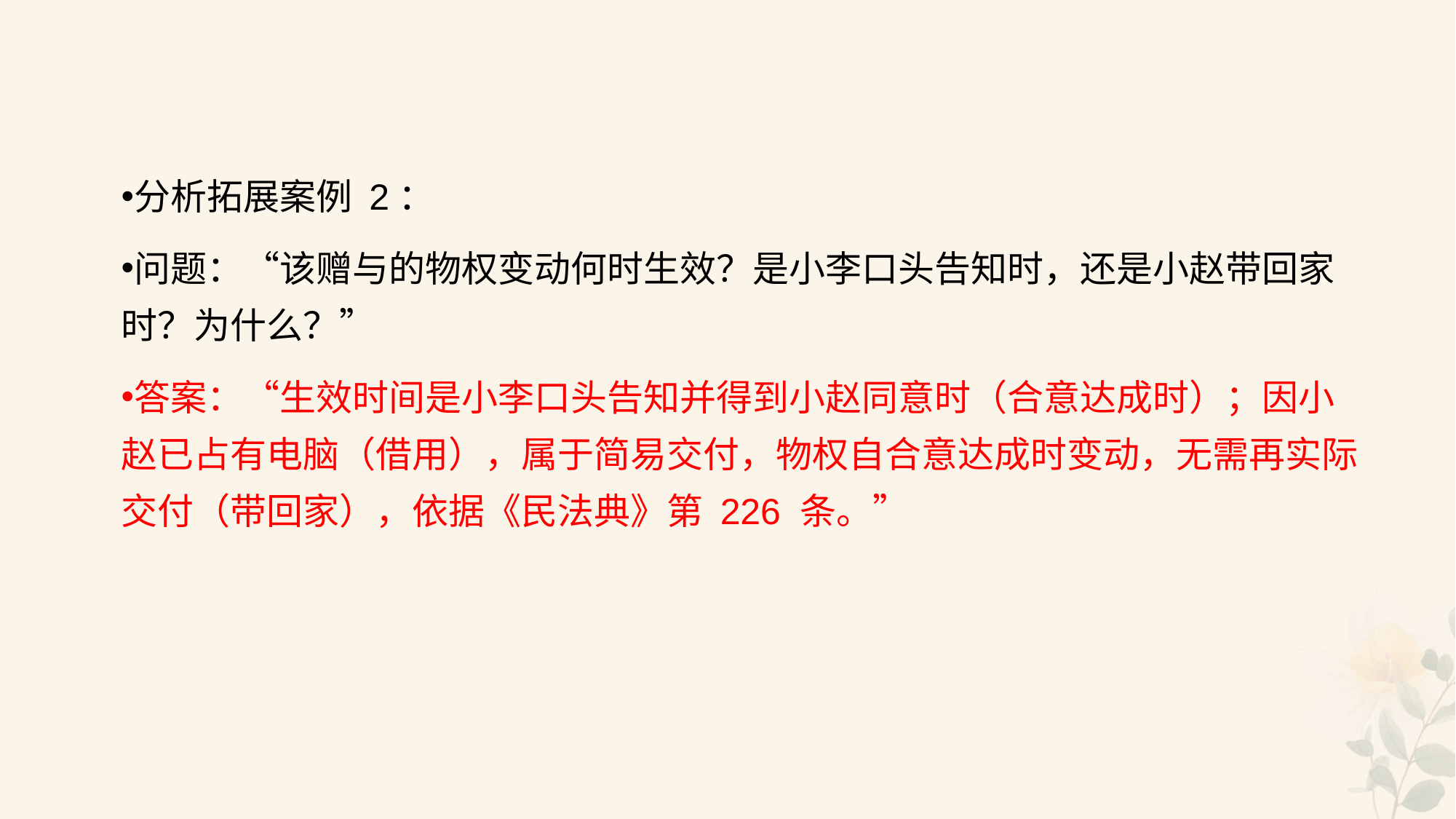

#
分析拓展案例 2：
问题：“该赠与的物权变动何时生效？是小李口头告知时，还是小赵带回家时？为什么？”
答案：“生效时间是小李口头告知并得到小赵同意时（合意达成时）；因小赵已占有电脑（借用），属于简易交付，物权自合意达成时变动，无需再实际交付（带回家），依据《民法典》第 226 条。”